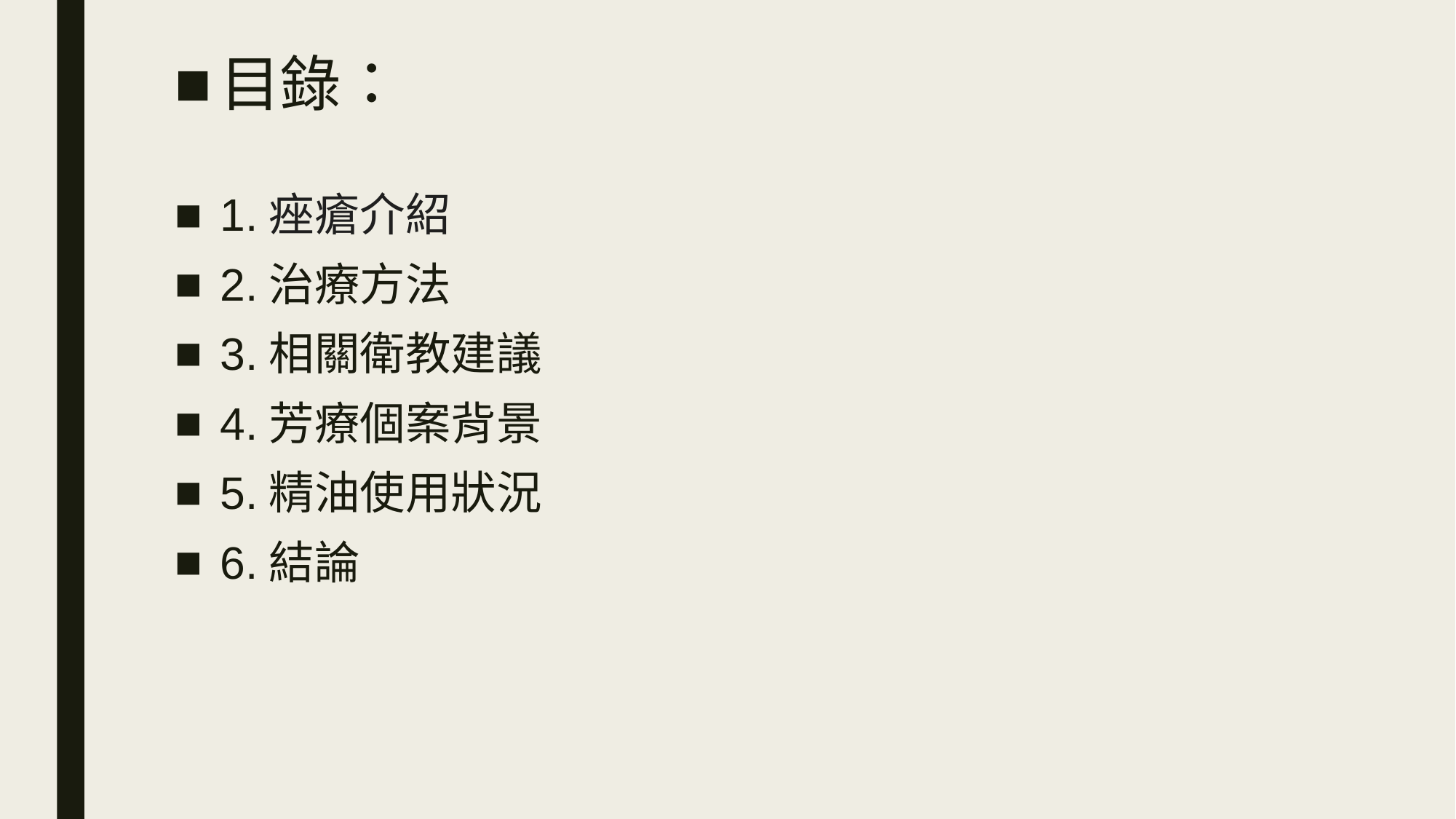

目錄：

1.痤瘡介紹
2.治療方法
3.相關衛教建議
4.芳療個案背景
5.精油使用狀況
6.結論